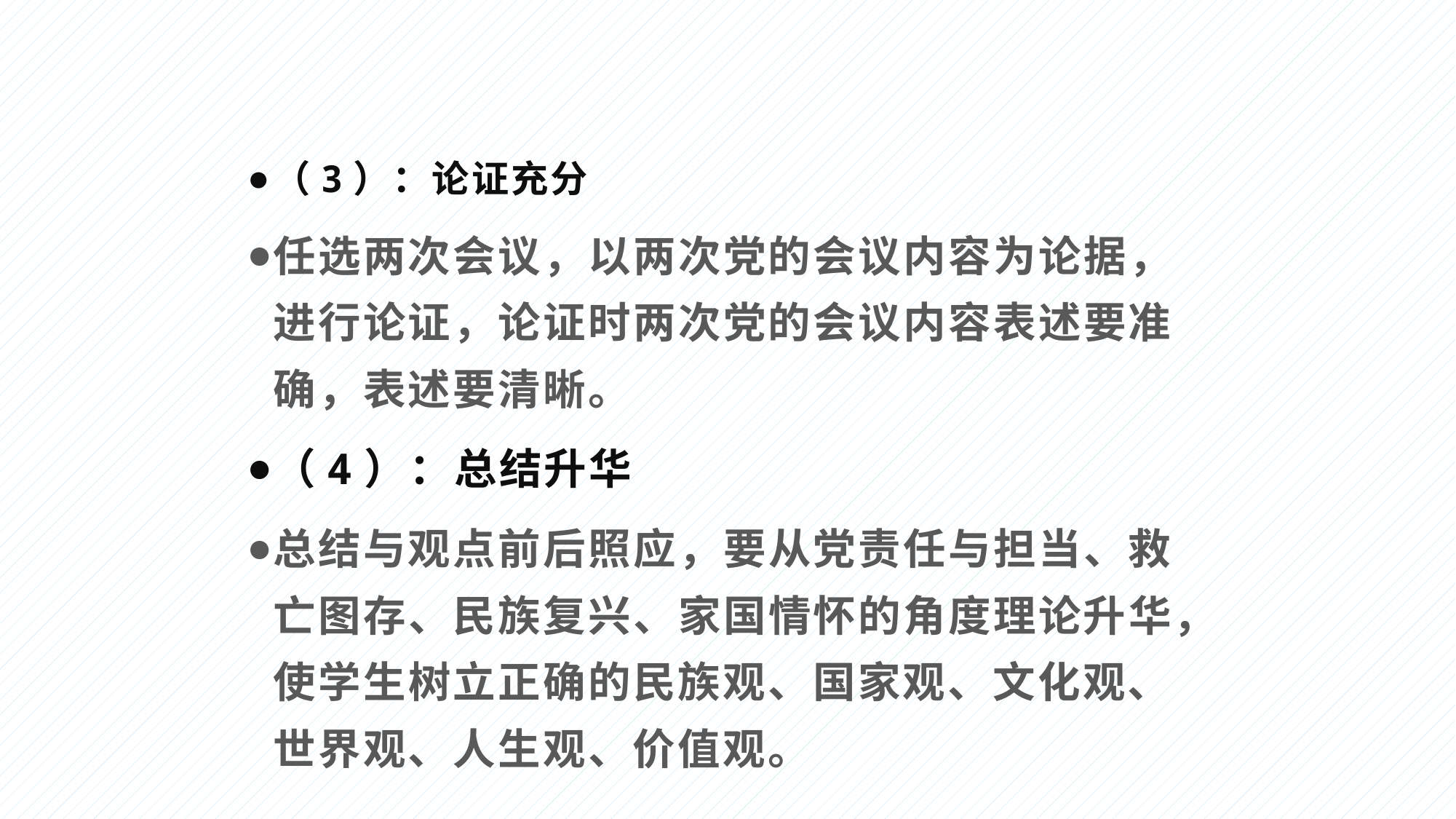

（3）：论证充分
任选两次会议，以两次党的会议内容为论据，进行论证，论证时两次党的会议内容表述要准确，表述要清晰。
（4）：总结升华
总结与观点前后照应，要从党责任与担当、救亡图存、民族复兴、家国情怀的角度理论升华，使学生树立正确的民族观、国家观、文化观、世界观、人生观、价值观。